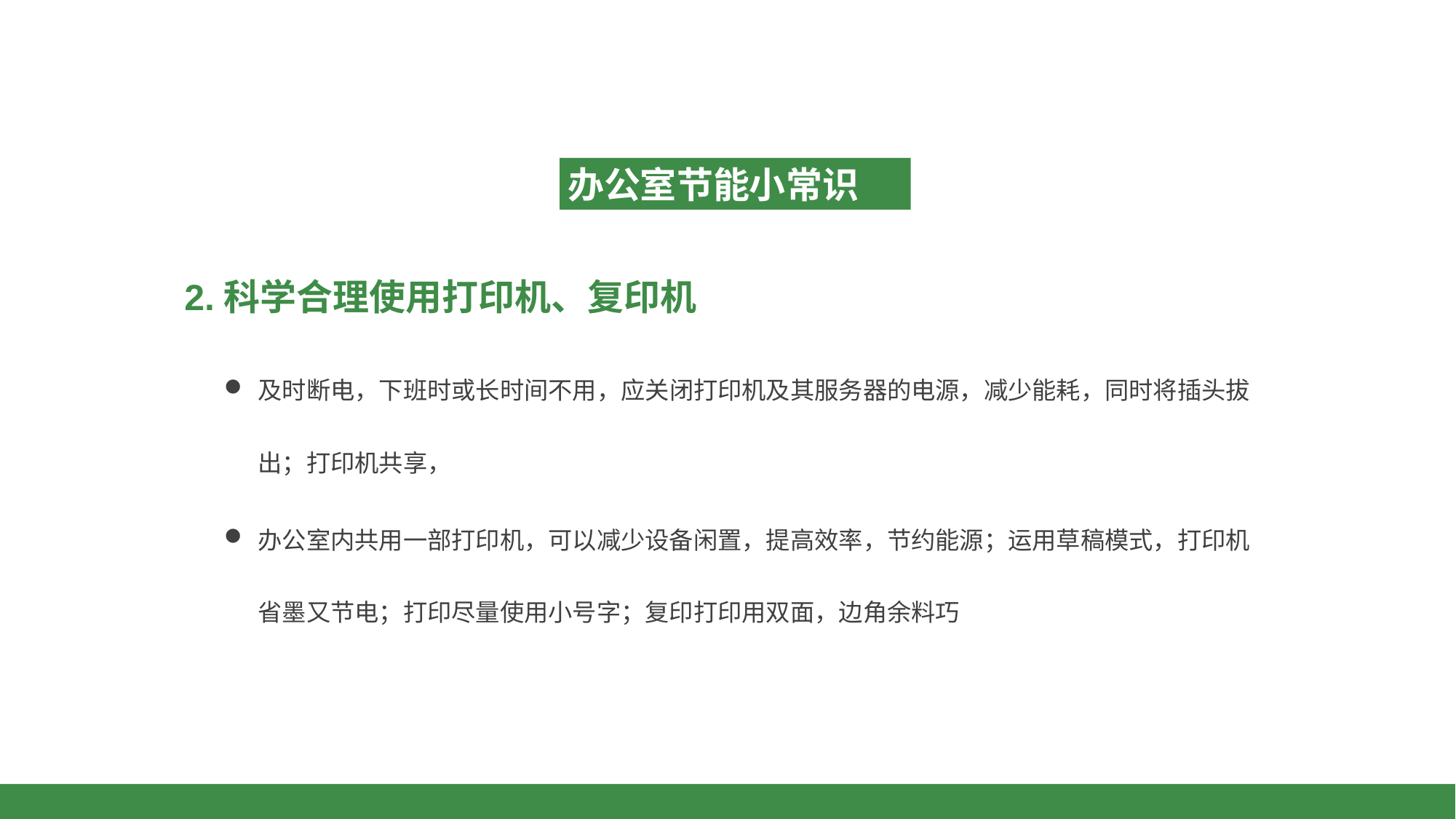

办公室节能小常识
2.科学合理使用打印机、复印机
及时断电，下班时或长时间不用，应关闭打印机及其服务器的电源，减少能耗，同时将插头拔出；打印机共享，
办公室内共用一部打印机，可以减少设备闲置，提高效率，节约能源；运用草稿模式，打印机省墨又节电；打印尽量使用小号字；复印打印用双面，边角余料巧